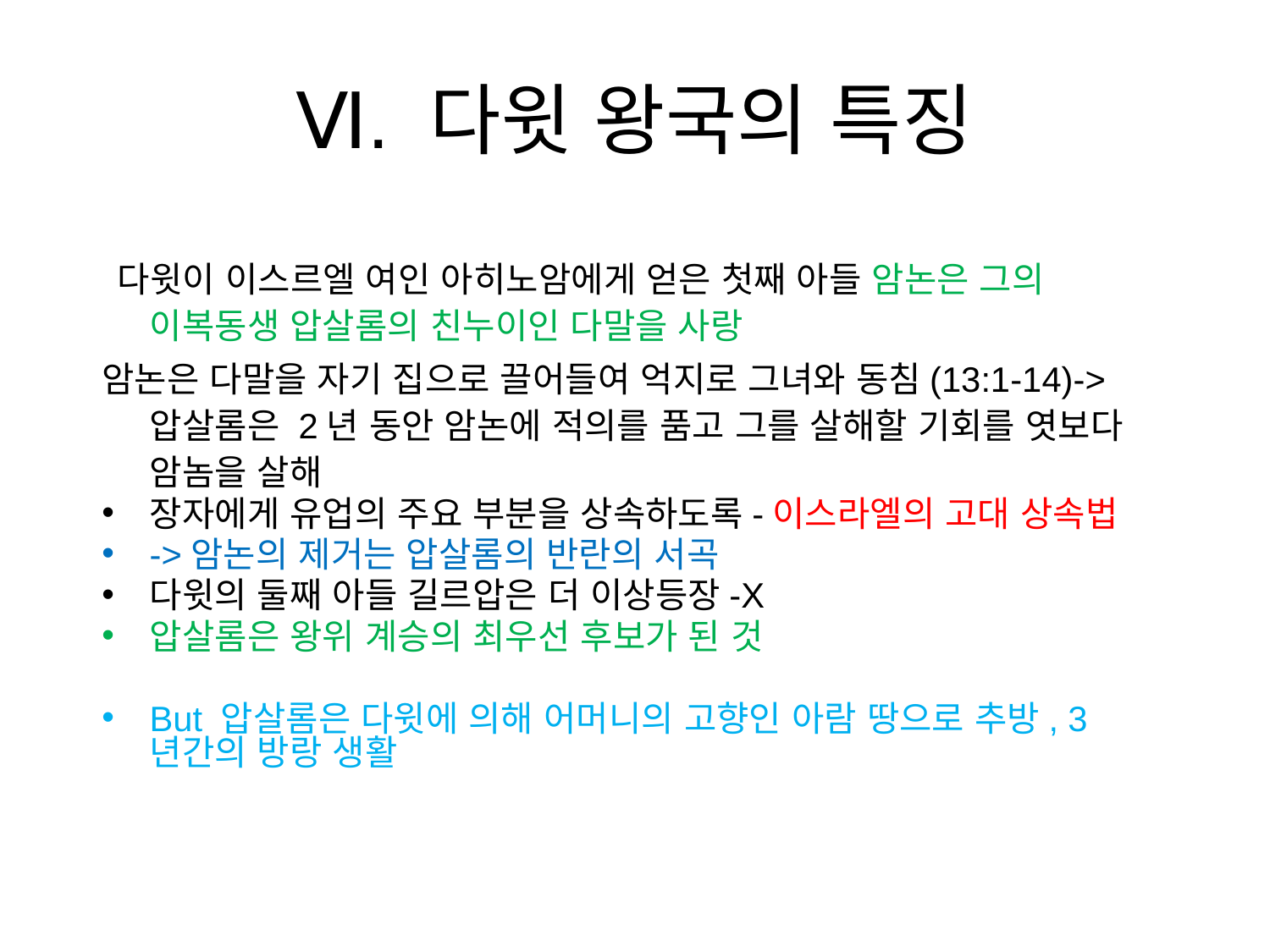

# Ⅵ. 다윗 왕국의 특징
 다윗이 이스르엘 여인 아히노암에게 얻은 첫째 아들 암논은 그의 이복동생 압살롬의 친누이인 다말을 사랑
암논은 다말을 자기 집으로 끌어들여 억지로 그녀와 동침(13:1-14)->압살롬은 2년 동안 암논에 적의를 품고 그를 살해할 기회를 엿보다 암놈을 살해
장자에게 유업의 주요 부분을 상속하도록-이스라엘의 고대 상속법
->암논의 제거는 압살롬의 반란의 서곡
다윗의 둘째 아들 길르압은 더 이상등장-X
압살롬은 왕위 계승의 최우선 후보가 된 것

But 압살롬은 다윗에 의해 어머니의 고향인 아람 땅으로 추방, 3년간의 방랑 생활